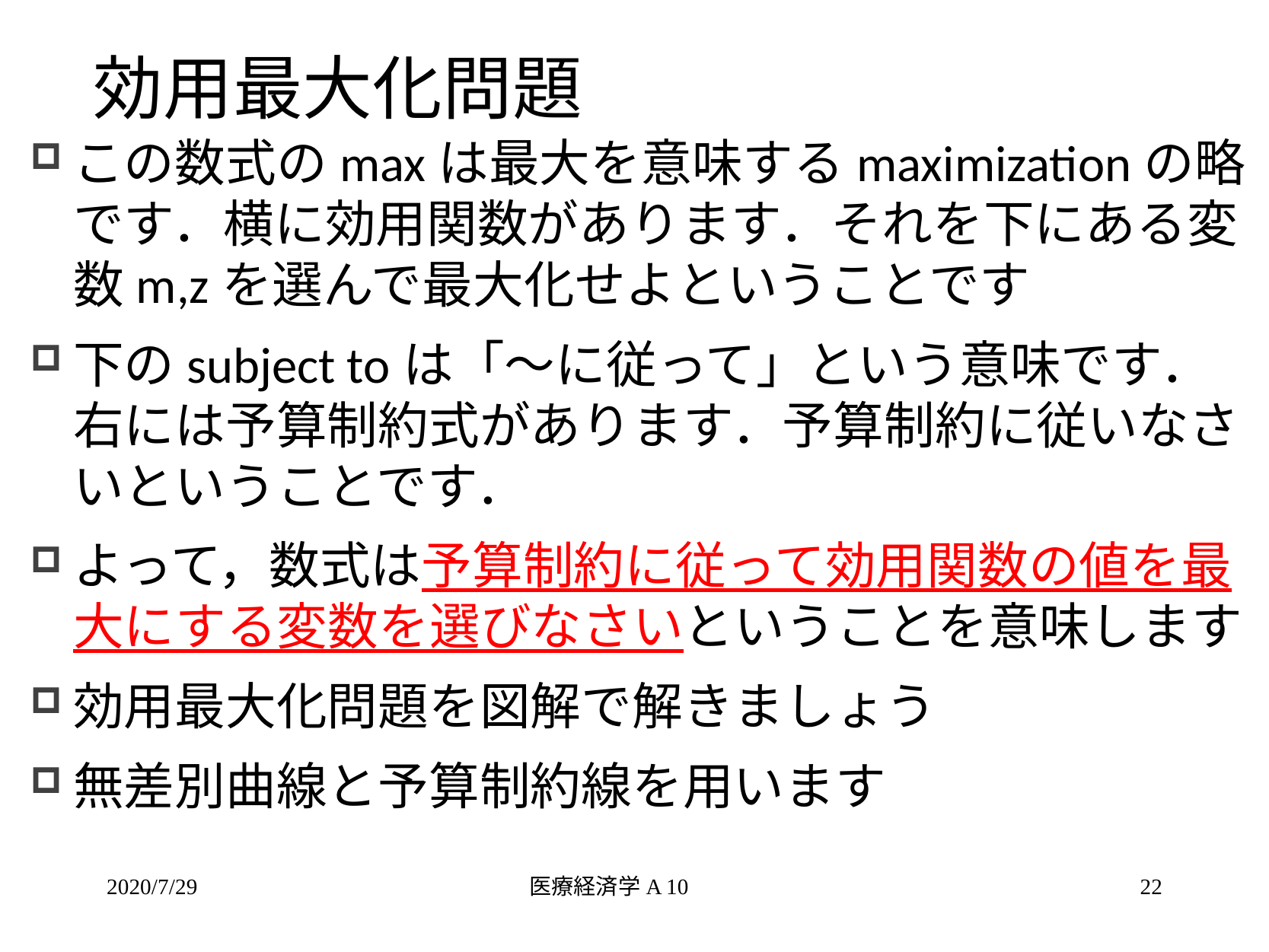

# 効用最大化問題
この数式のmaxは最大を意味するmaximizationの略です．横に効用関数があります．それを下にある変数m,zを選んで最大化せよということです
下のsubject toは「～に従って」という意味です．右には予算制約式があります．予算制約に従いなさいということです．
よって，数式は予算制約に従って効用関数の値を最大にする変数を選びなさいということを意味します
効用最大化問題を図解で解きましょう
無差別曲線と予算制約線を用います

2020/7/29
医療経済学A 10
22